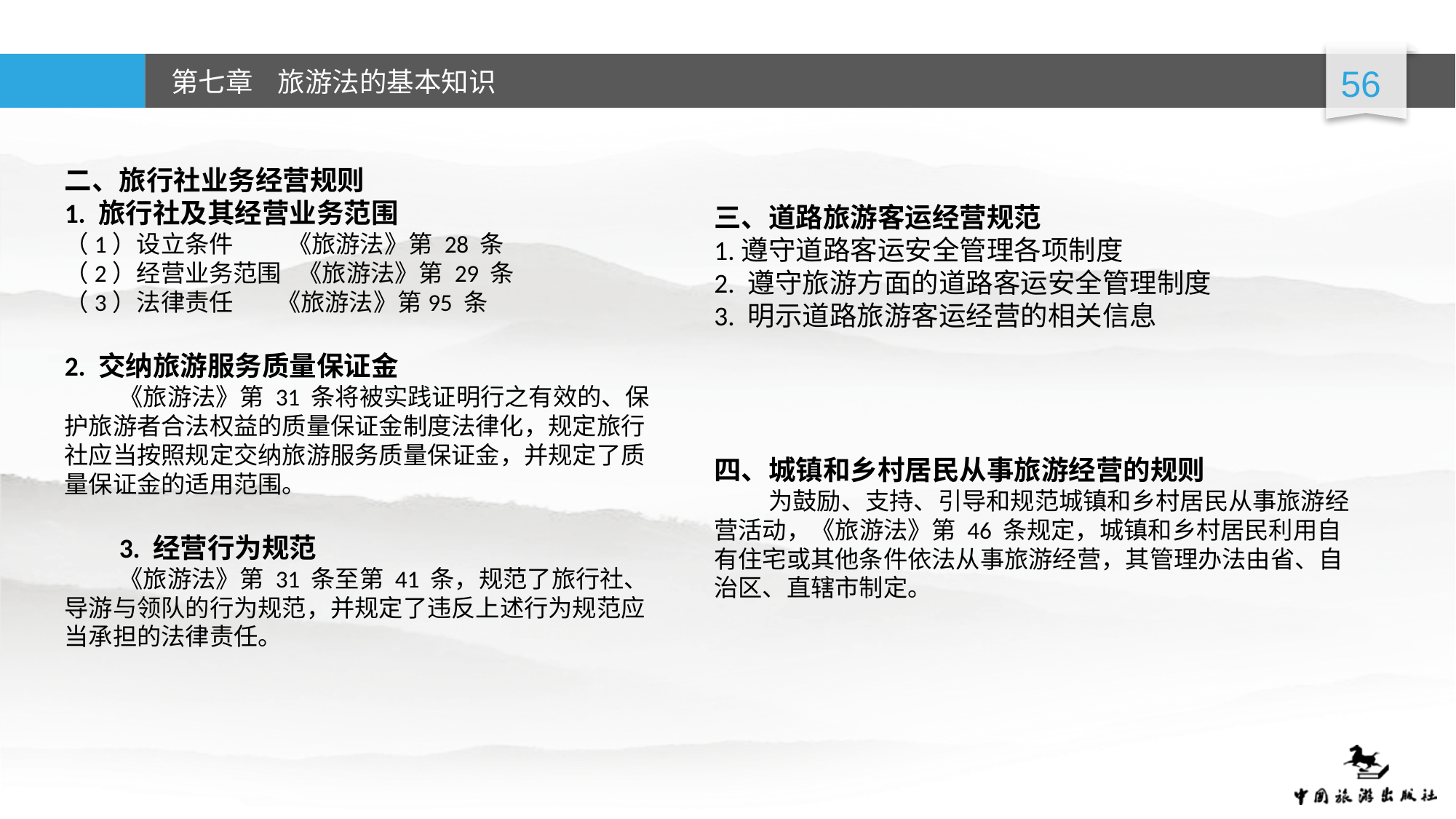

二、旅行社业务经营规则
1. 旅行社及其经营业务范围
（1）设立条件          《旅游法》第 28 条
（2）经营业务范围   《旅游法》第 29 条
（3）法律责任        《旅游法》第95 条

2. 交纳旅游服务质量保证金
《旅游法》第 31 条将被实践证明行之有效的、保护旅游者合法权益的质量保证金制度法律化，规定旅行社应当按照规定交纳旅游服务质量保证金，并规定了质量保证金的适用范围。

3. 经营行为规范
《旅游法》第 31 条至第 41 条，规范了旅行社、导游与领队的行为规范，并规定了违反上述行为规范应当承担的法律责任。
三、道路旅游客运经营规范
1.遵守道路客运安全管理各项制度
2. 遵守旅游方面的道路客运安全管理制度
3. 明示道路旅游客运经营的相关信息

四、城镇和乡村居民从事旅游经营的规则
为鼓励、支持、引导和规范城镇和乡村居民从事旅游经营活动，《旅游法》第 46 条规定，城镇和乡村居民利用自有住宅或其他条件依法从事旅游经营，其管理办法由省、自治区、直辖市制定。